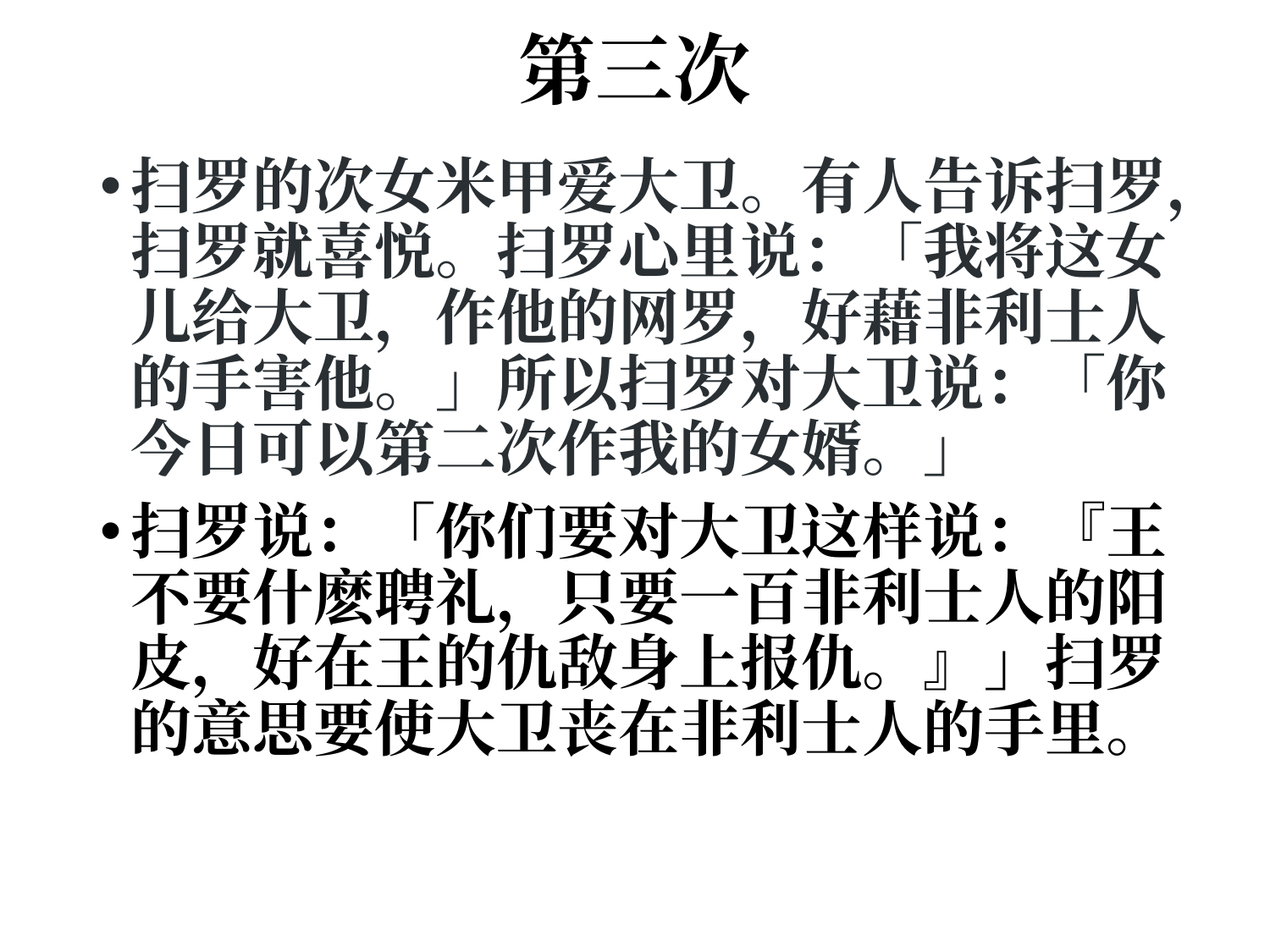

# 第三次
扫罗的次女米甲爱大卫。有人告诉扫罗，扫罗就喜悦。扫罗心里说：「我将这女儿给大卫，作他的网罗，好藉非利士人的手害他。」所以扫罗对大卫说：「你今日可以第二次作我的女婿。」
扫罗说：「你们要对大卫这样说：『王不要什麽聘礼，只要一百非利士人的阳皮，好在王的仇敌身上报仇。』」扫罗的意思要使大卫丧在非利士人的手里。